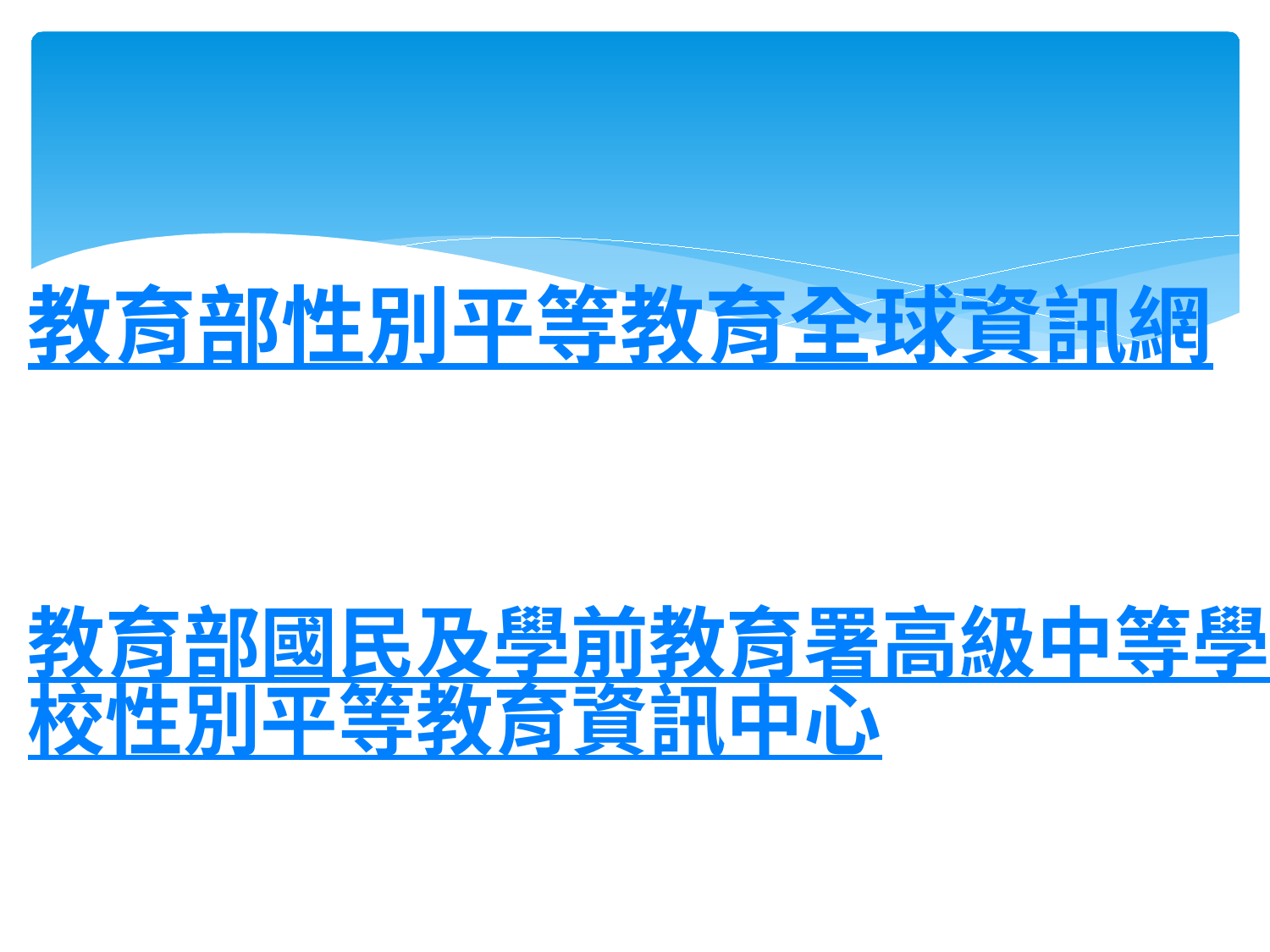

#
教育部性別平等教育全球資訊網

教育部國民及學前教育署高級中等學校性別平等教育資訊中心